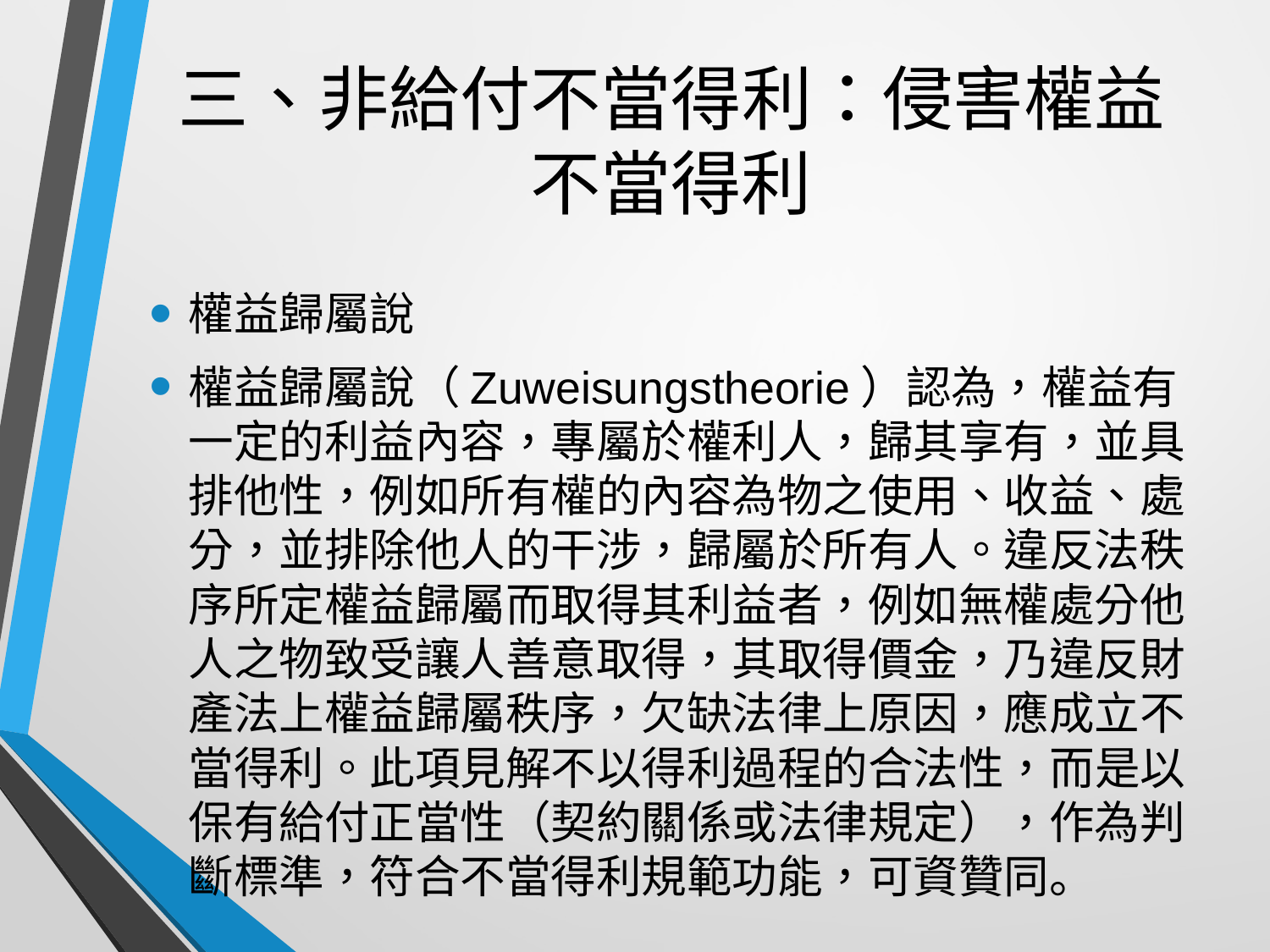

# 三、非給付不當得利：侵害權益不當得利
權益歸屬說
權益歸屬說（Zuweisungstheorie）認為，權益有一定的利益內容，專屬於權利人，歸其享有，並具排他性，例如所有權的內容為物之使用、收益、處分，並排除他人的干涉，歸屬於所有人。違反法秩序所定權益歸屬而取得其利益者，例如無權處分他人之物致受讓人善意取得，其取得價金，乃違反財產法上權益歸屬秩序，欠缺法律上原因，應成立不當得利。此項見解不以得利過程的合法性，而是以保有給付正當性（契約關係或法律規定），作為判斷標準，符合不當得利規範功能，可資贊同。